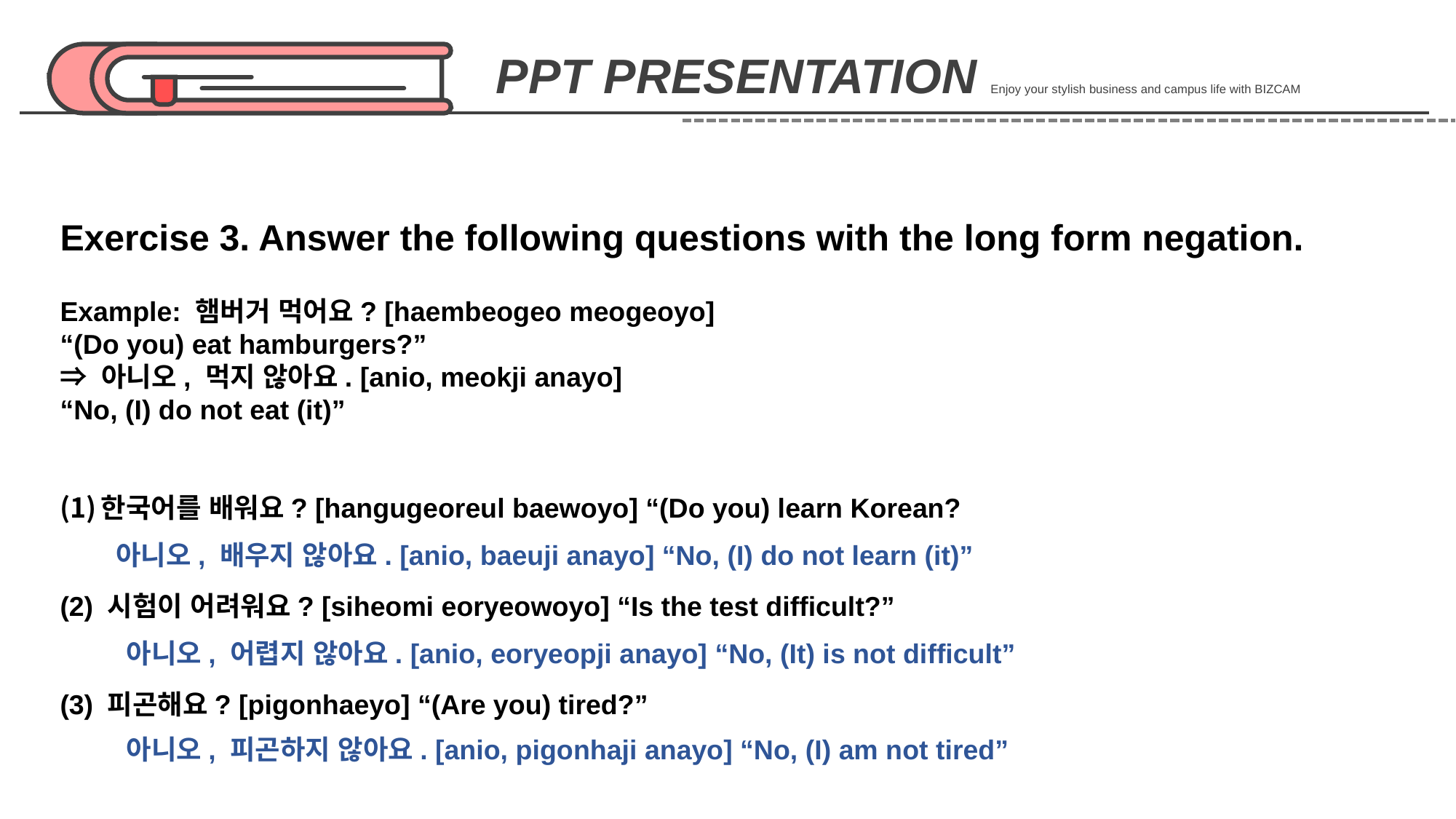

PPT PRESENTATION Enjoy your stylish business and campus life with BIZCAM

Exercise 3. Answer the following questions with the long form negation.

Example: 햄버거 먹어요? [haembeogeo meogeoyo]
“(Do you) eat hamburgers?”
⇒ 아니오, 먹지 않아요. [anio, meokji anayo]
“No, (I) do not eat (it)”

한국어를 배워요? [hangugeoreul baewoyo] “(Do you) learn Korean?

(2) 시험이 어려워요? [siheomi eoryeowoyo] “Is the test difficult?”

(3) 피곤해요? [pigonhaeyo] “(Are you) tired?”
아니오, 배우지 않아요. [anio, baeuji anayo] “No, (I) do not learn (it)”
아니오, 어렵지 않아요. [anio, eoryeopji anayo] “No, (It) is not difficult”
아니오, 피곤하지 않아요. [anio, pigonhaji anayo] “No, (I) am not tired”